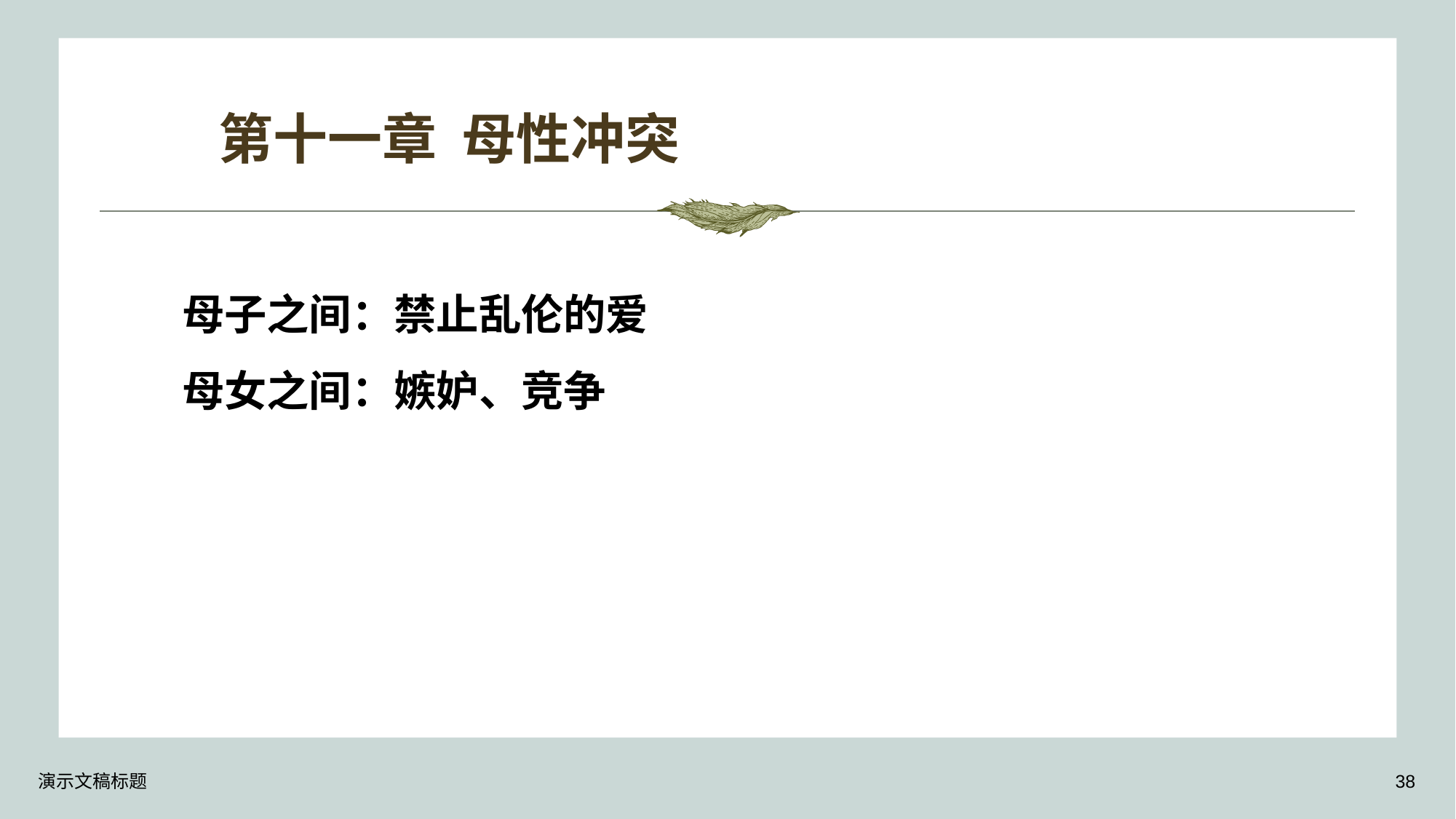

# 第十一章  母性冲突
母子之间：禁止乱伦的爱
母女之间：嫉妒、竞争
演示文稿标题
38